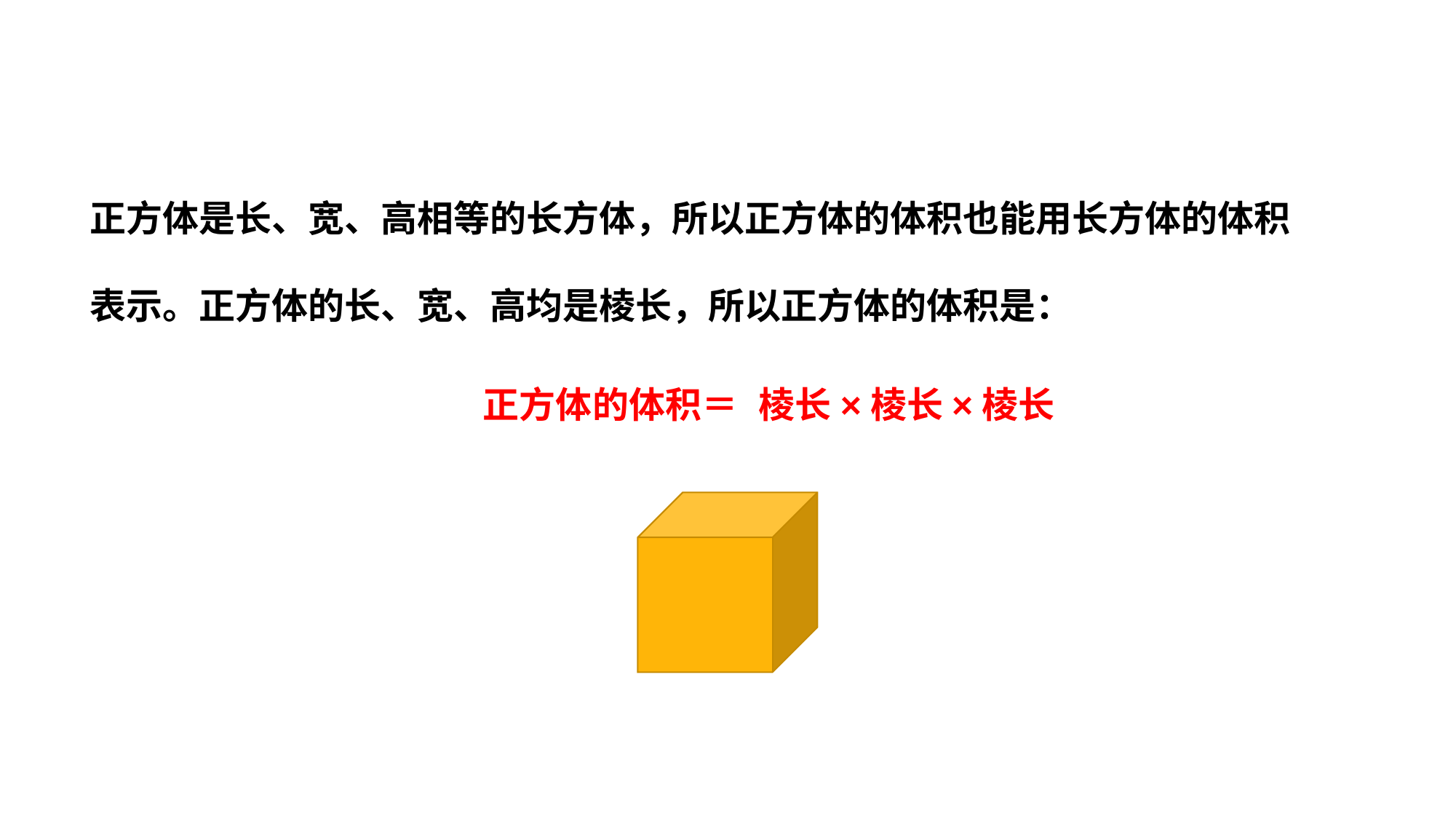

正方体是长、宽、高相等的长方体，所以正方体的体积也能用长方体的体积表示。正方体的长、宽、高均是棱长，所以正方体的体积是：
棱长×棱长×棱长
正方体的体积＝